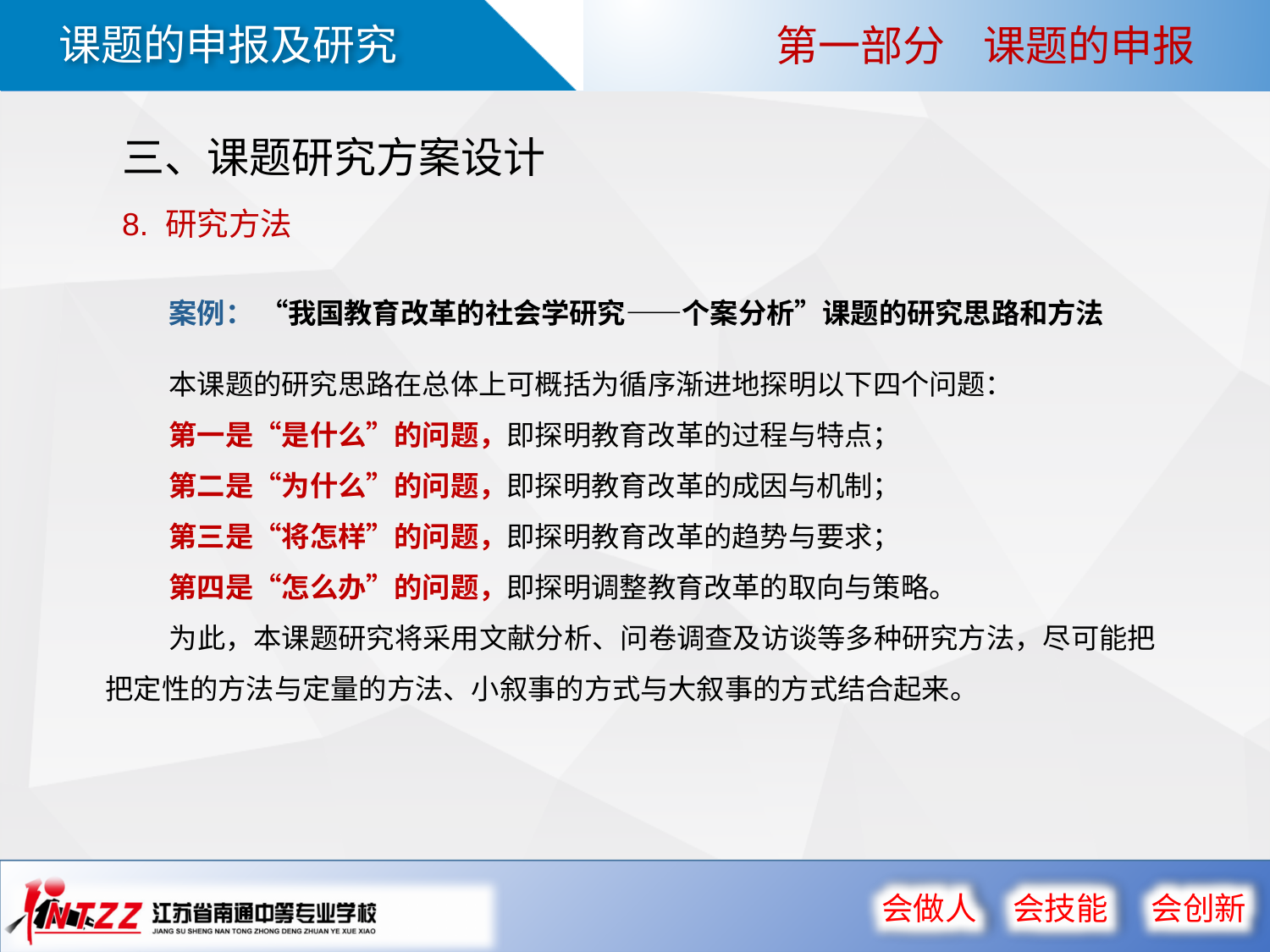

第一部分    课题的申报
三、课题研究方案设计
8. 研究方法
案例： “我国教育改革的社会学研究——个案分析”课题的研究思路和方法
本课题的研究思路在总体上可概括为循序渐进地探明以下四个问题：
第一是“是什么”的问题，即探明教育改革的过程与特点；
第二是“为什么”的问题，即探明教育改革的成因与机制；
第三是“将怎样”的问题，即探明教育改革的趋势与要求；
第四是“怎么办”的问题，即探明调整教育改革的取向与策略。
为此，本课题研究将采用文献分析、问卷调查及访谈等多种研究方法，尽可能把把定性的方法与定量的方法、小叙事的方式与大叙事的方式结合起来。